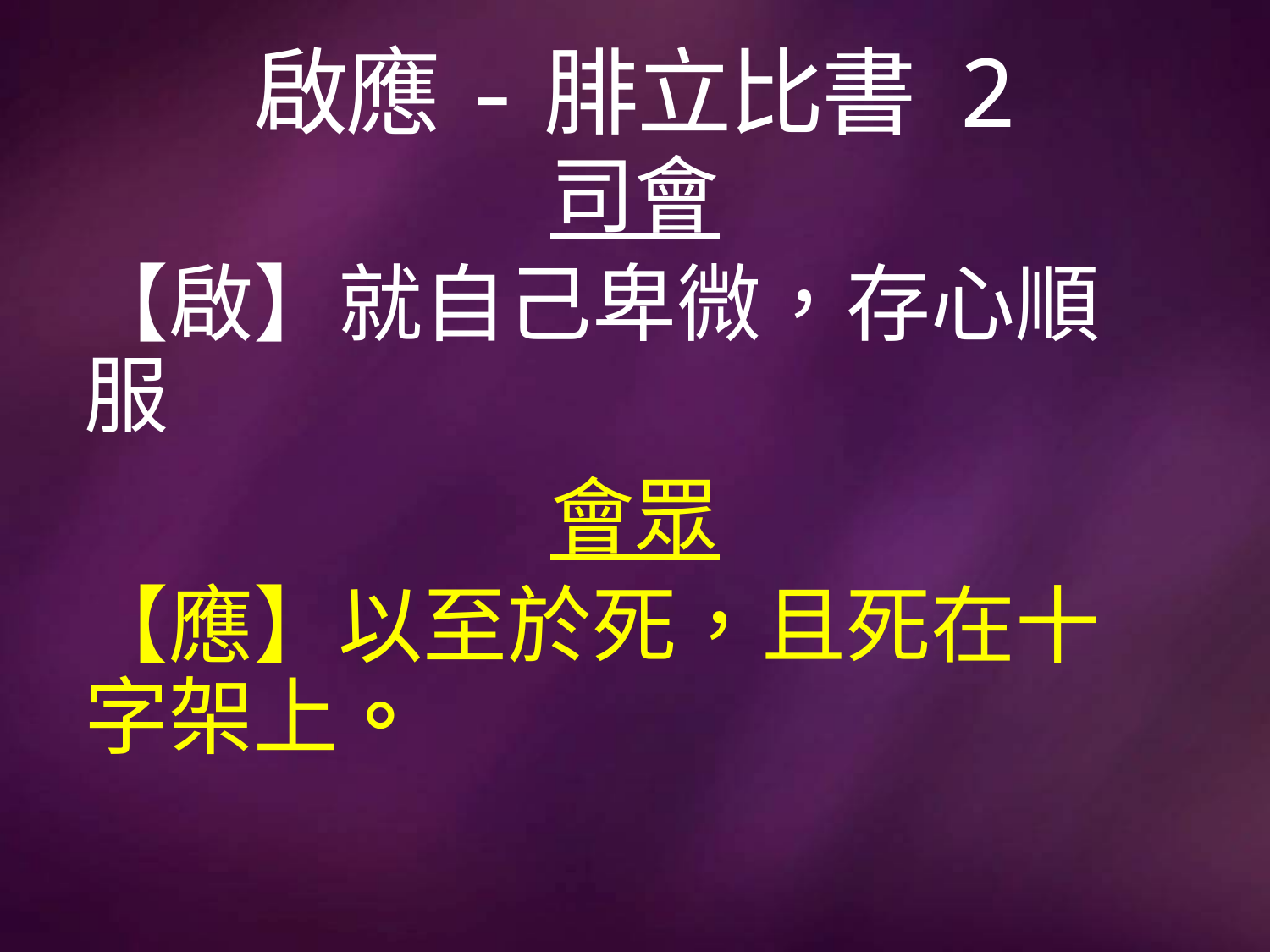

# 啟應-腓立比書 2
司會
【啟】就自己卑微，存心順服

會眾
【應】以至於死，且死在十字架上。